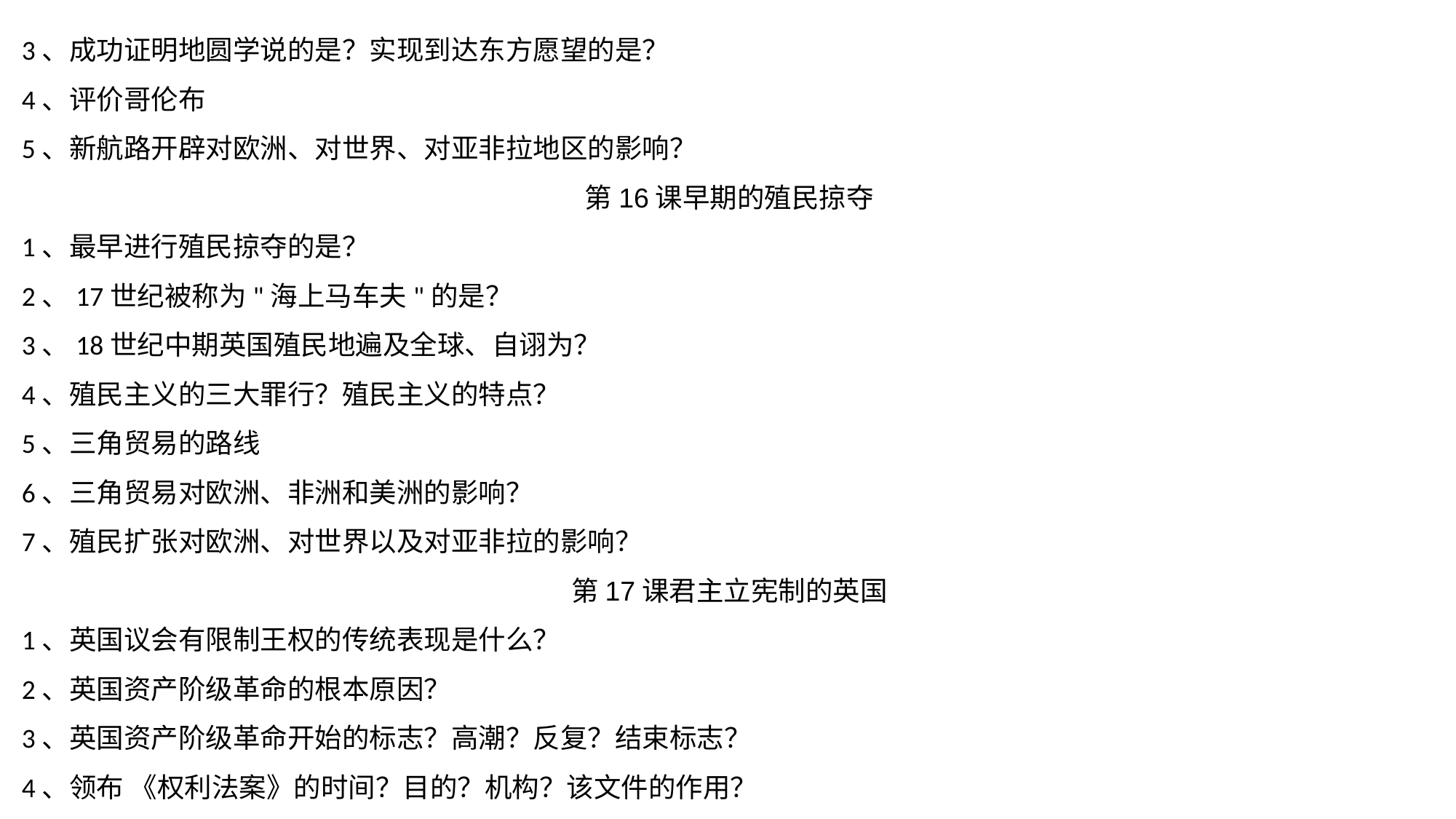

3、成功证明地圆学说的是？实现到达东方愿望的是？
4、评价哥伦布
5、新航路开辟对欧洲、对世界、对亚非拉地区的影响？
第16课早期的殖民掠夺
1、最早进行殖民掠夺的是？
2、17世纪被称为"海上马车夫"的是？
3、18世纪中期英国殖民地遍及全球、自诩为？
4、殖民主义的三大罪行？殖民主义的特点？
5、三角贸易的路线
6、三角贸易对欧洲、非洲和美洲的影响？
7、殖民扩张对欧洲、对世界以及对亚非拉的影响？
第17课君主立宪制的英国
1、英国议会有限制王权的传统表现是什么？
2、英国资产阶级革命的根本原因？
3、英国资产阶级革命开始的标志？高潮？反复？结束标志？
4、领布 《权利法案》的时间？目的？机构？该文件的作用？